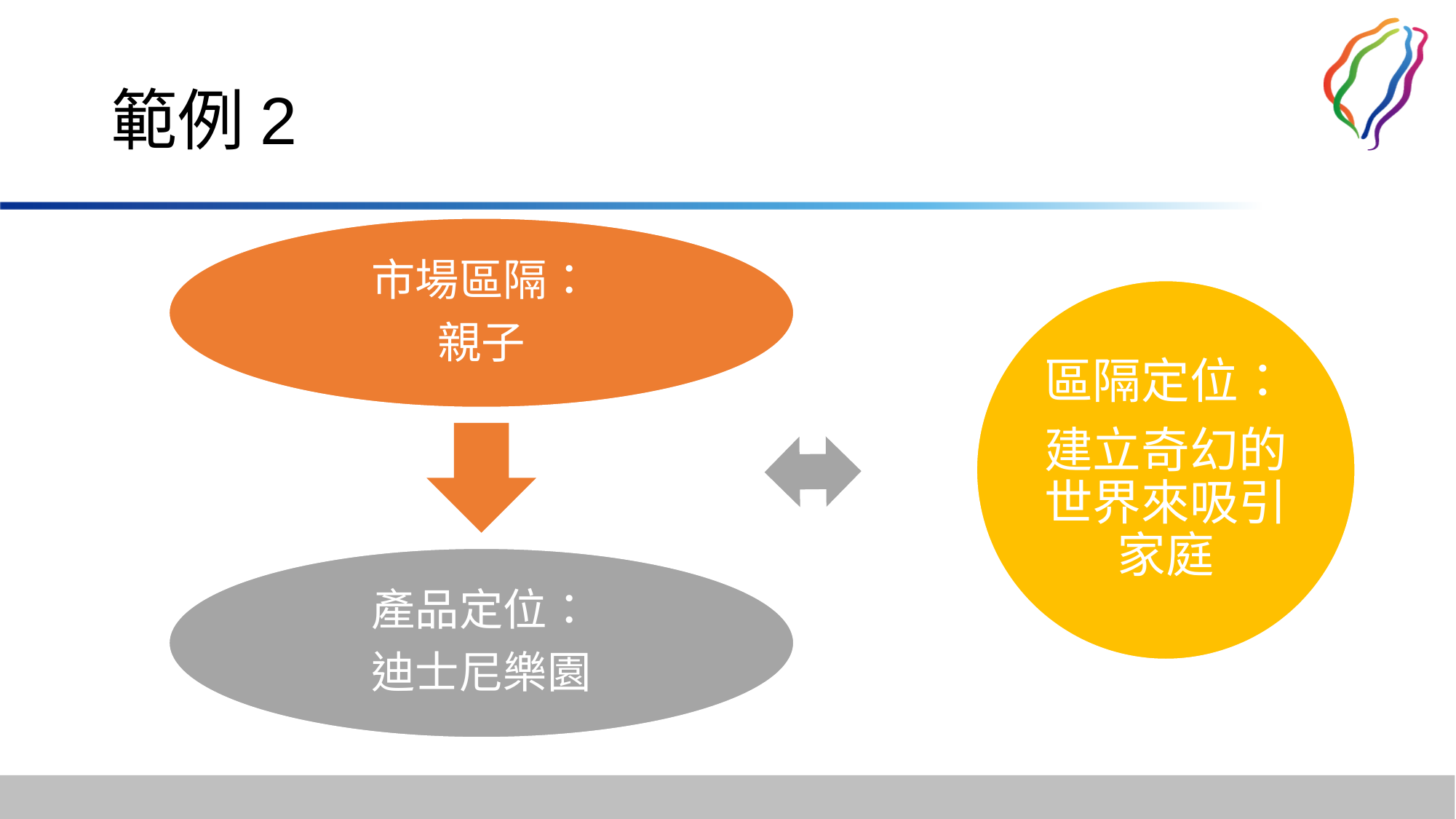

# 範例2
市場區隔：
親子

產品定位：
迪士尼樂園

區隔定位：
建立奇幻的世界來吸引家庭